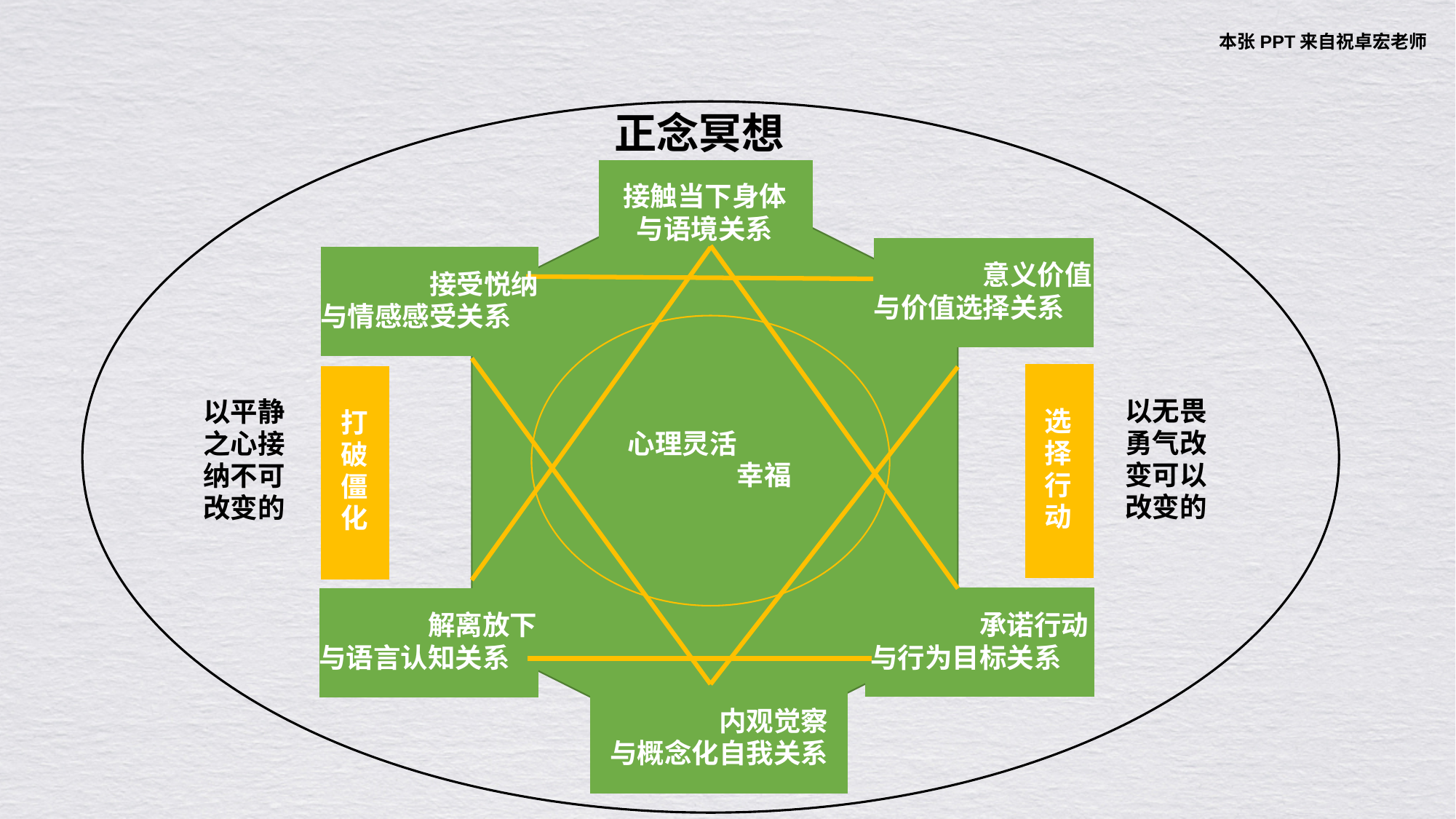

本张PPT来自祝卓宏老师

正念冥想

接触当下身体与语境关系

	意义价值
与价值选择关系
	接受悦纳
与情感感受关系

以无畏
勇气改
变可以
改变的
以平静
之心接
纳不可
改变的
选
择
行
动
打
破
僵
化
心理灵活
	幸福

	解离放下
与语言认知关系
	承诺行动
与行为目标关系

	内观觉察
与概念化自我关系